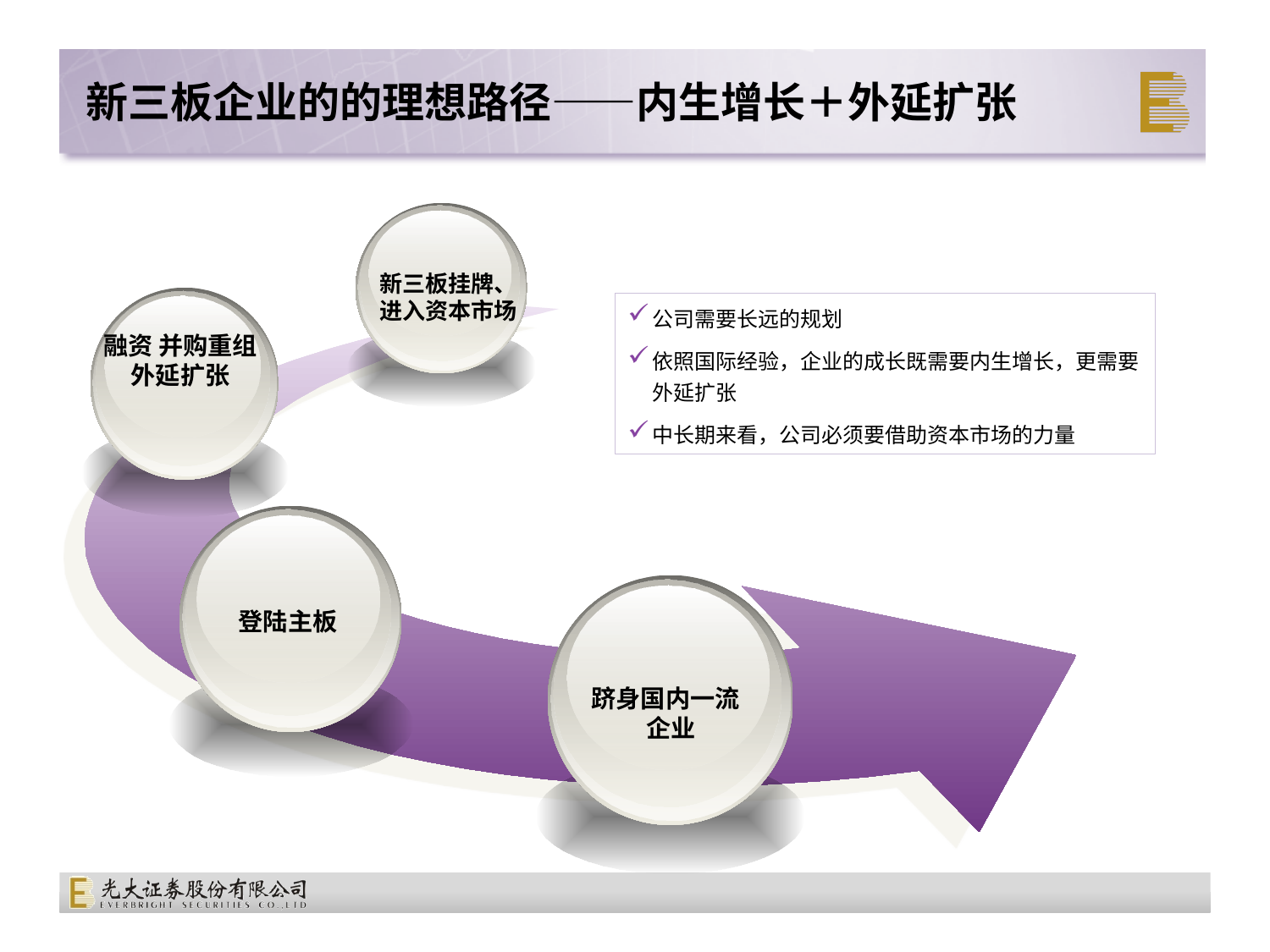

新三板企业的的理想路径——内生增长＋外延扩张

新三板挂牌、进入资本市场

融资 并购重组 外延扩张
公司需要长远的规划
依照国际经验，企业的成长既需要内生增长，更需要外延扩张
中长期来看，公司必须要借助资本市场的力量

登陆主板

跻身国内一流   企业
86